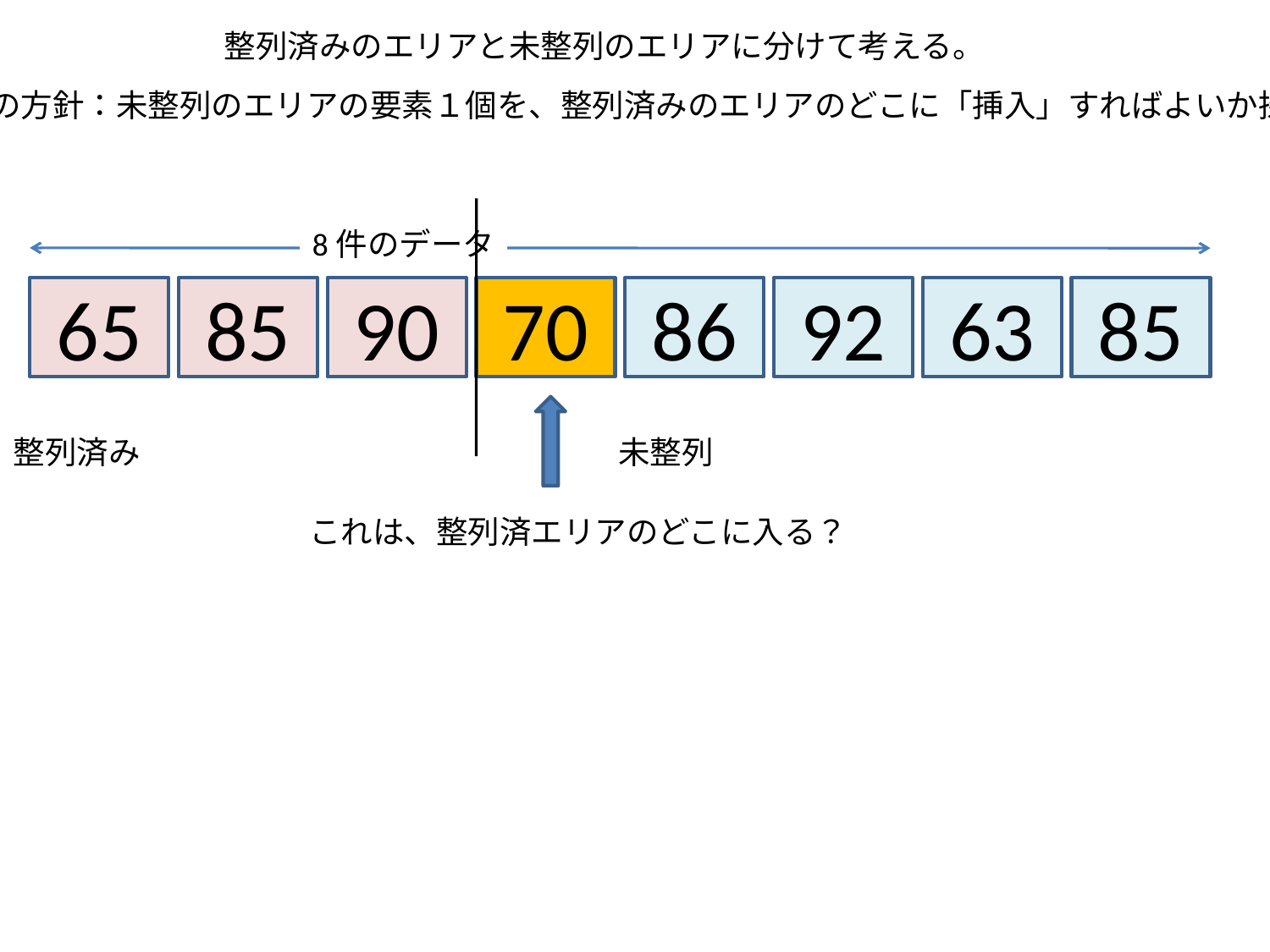

整列済みのエリアと未整列のエリアに分けて考える。
解の方針：未整列のエリアの要素１個を、整列済みのエリアのどこに「挿入」すればよいか探す
8件のデータ
65
85
90
70
86
92
63
85

整列済み
未整列
これは、整列済エリアのどこに入る？